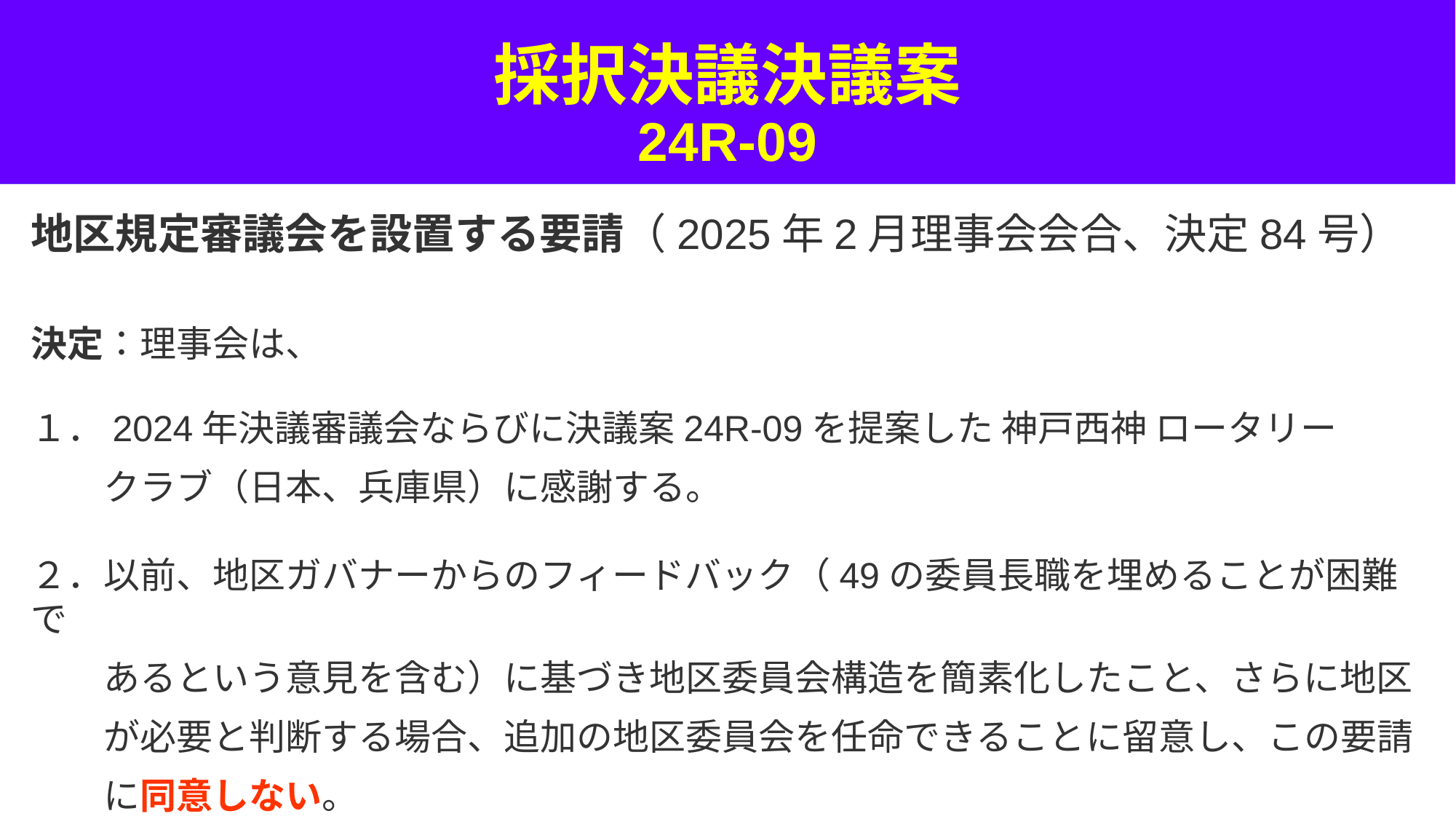

# 採択決議決議案 24R-09
地区規定審議会を設置する要請（2025年2月理事会会合、決定84号）

決定：理事会は、

１．2024年決議審議会ならびに決議案24R-09を提案した 神戸西神 ロータリー
　　クラブ（日本、兵庫県）に感謝する。

２．以前、地区ガバナーからのフィードバック（49の委員長職を埋めることが困難で
　　あるという意見を含む）に基づき地区委員会構造を簡素化したこと、さらに地区
　　が必要と判断する場合、追加の地区委員会を任命できることに留意し、この要請
　　に同意しない。